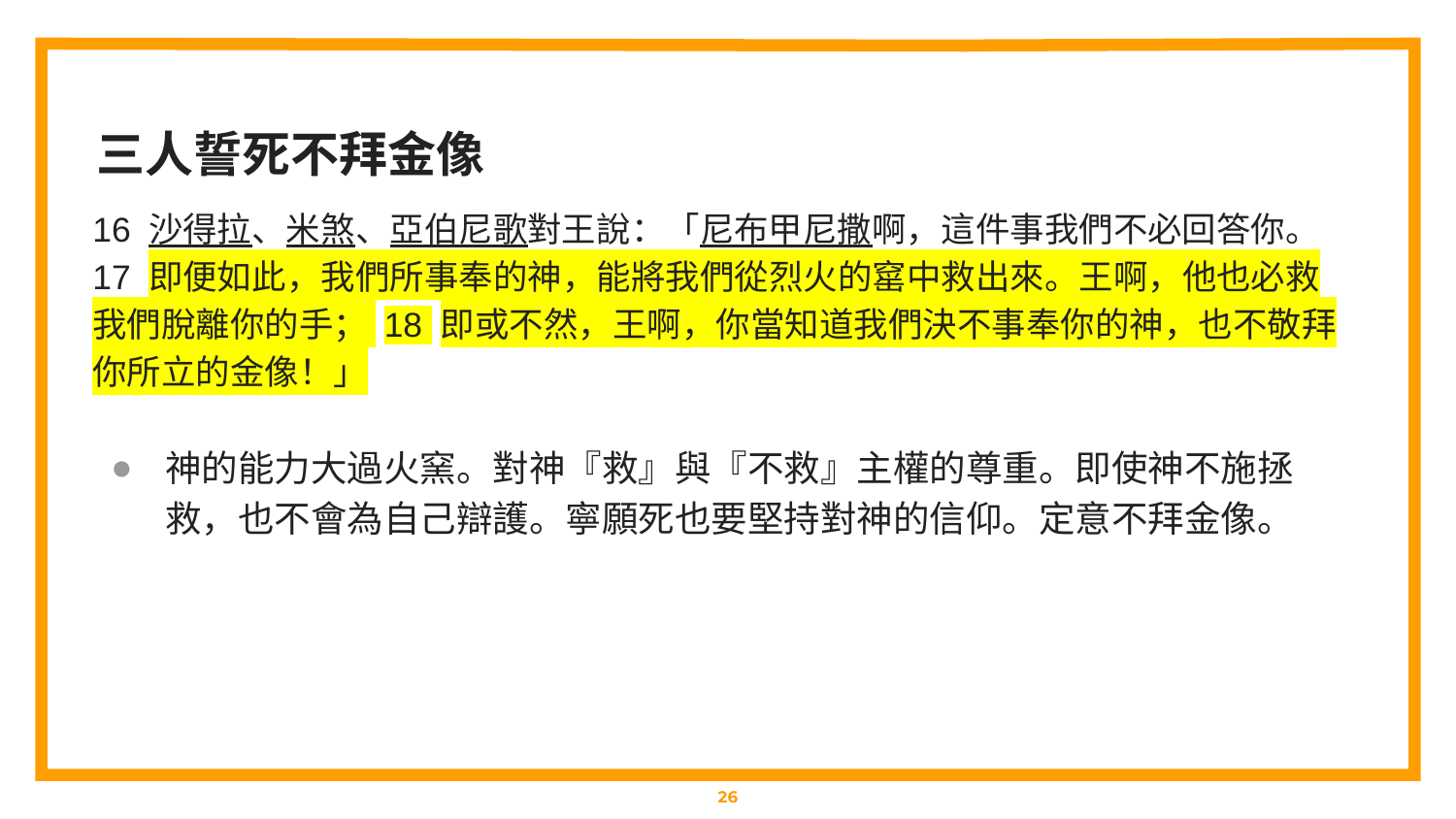

三人誓死不拜金像
16 沙得拉、米煞、亞伯尼歌對王說：「尼布甲尼撒啊，這件事我們不必回答你。 17 即便如此，我們所事奉的神，能將我們從烈火的窰中救出來。王啊，他也必救我們脫離你的手； 18 即或不然，王啊，你當知道我們決不事奉你的神，也不敬拜你所立的金像！」

神的能力大過火窯。對神『救』與『不救』主權的尊重。即使神不施拯救，也不會為自己辯護。寧願死也要堅持對神的信仰。定意不拜金像。

26